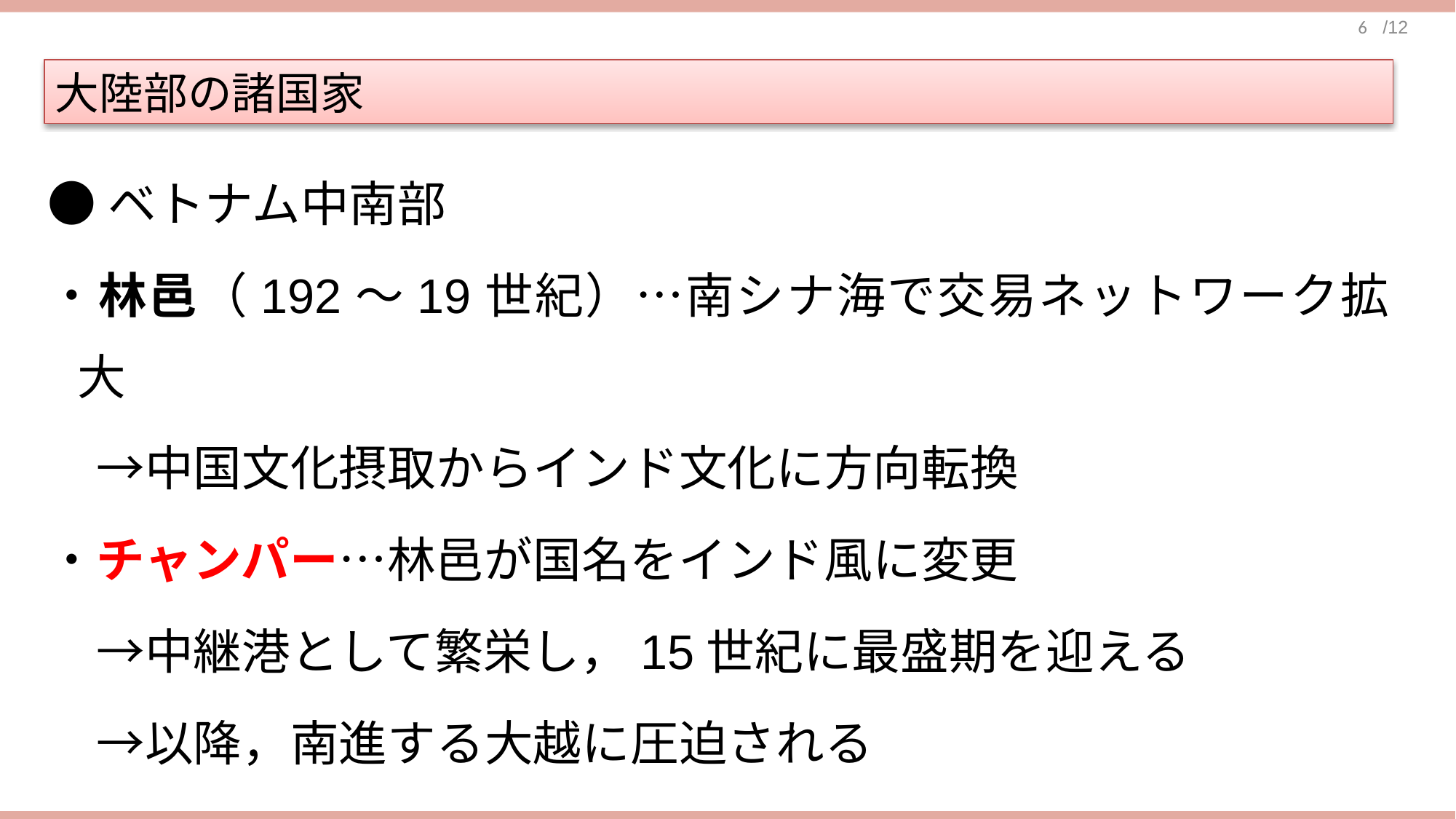

大陸部の諸国家
●ベトナム中南部
・林邑（192～19世紀）…南シナ海で交易ネットワーク拡大
　→中国文化摂取からインド文化に方向転換
・チャンパー…林邑が国名をインド風に変更
　→中継港として繁栄し，15世紀に最盛期を迎える
　→以降，南進する大越に圧迫される